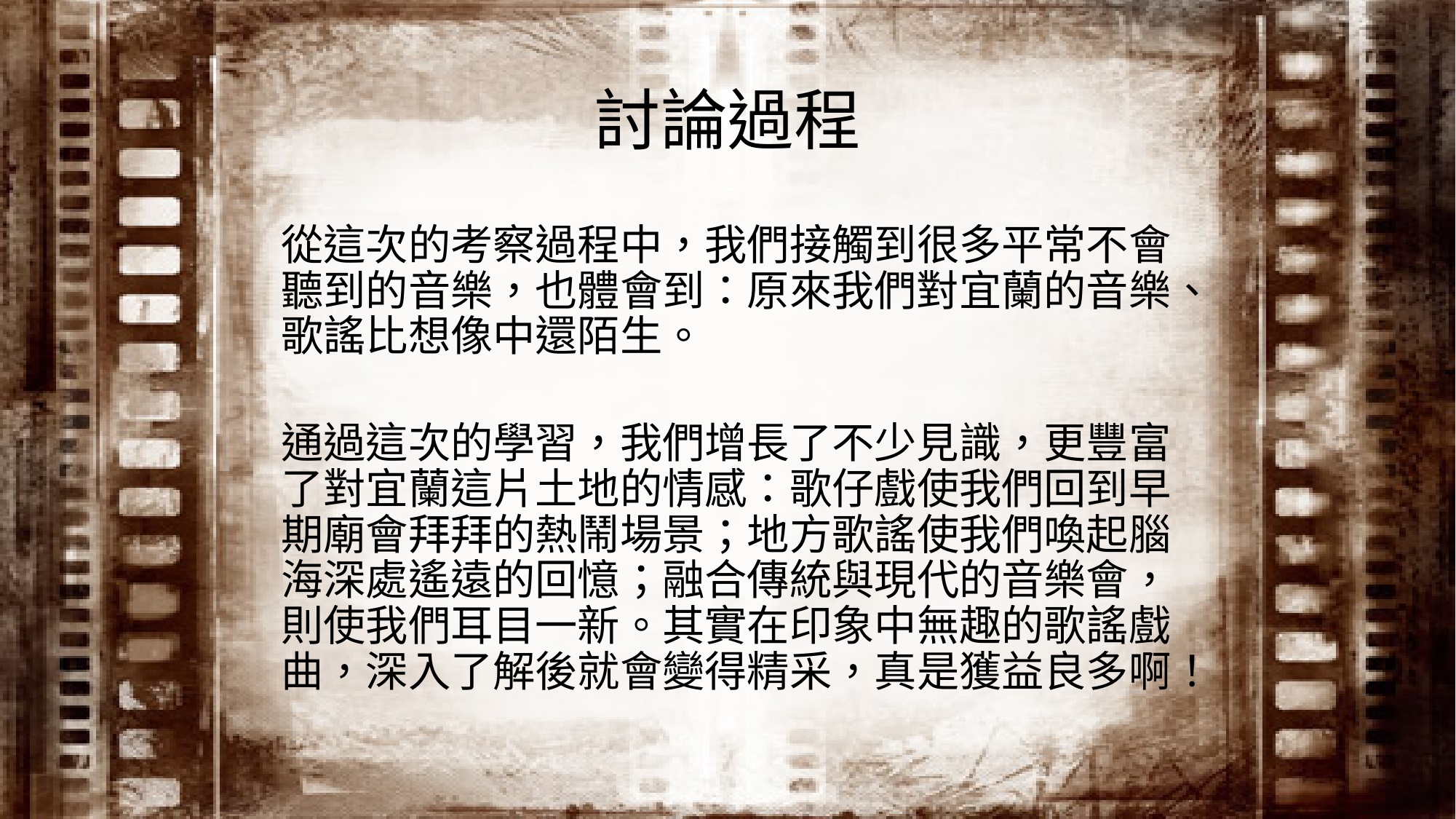

# 討論過程
從這次的考察過程中，我們接觸到很多平常不會聽到的音樂，也體會到：原來我們對宜蘭的音樂、歌謠比想像中還陌生。
通過這次的學習，我們增長了不少見識，更豐富了對宜蘭這片土地的情感：歌仔戲使我們回到早期廟會拜拜的熱鬧場景；地方歌謠使我們喚起腦海深處遙遠的回憶；融合傳統與現代的音樂會，則使我們耳目一新。其實在印象中無趣的歌謠戲曲，深入了解後就會變得精采，真是獲益良多啊！